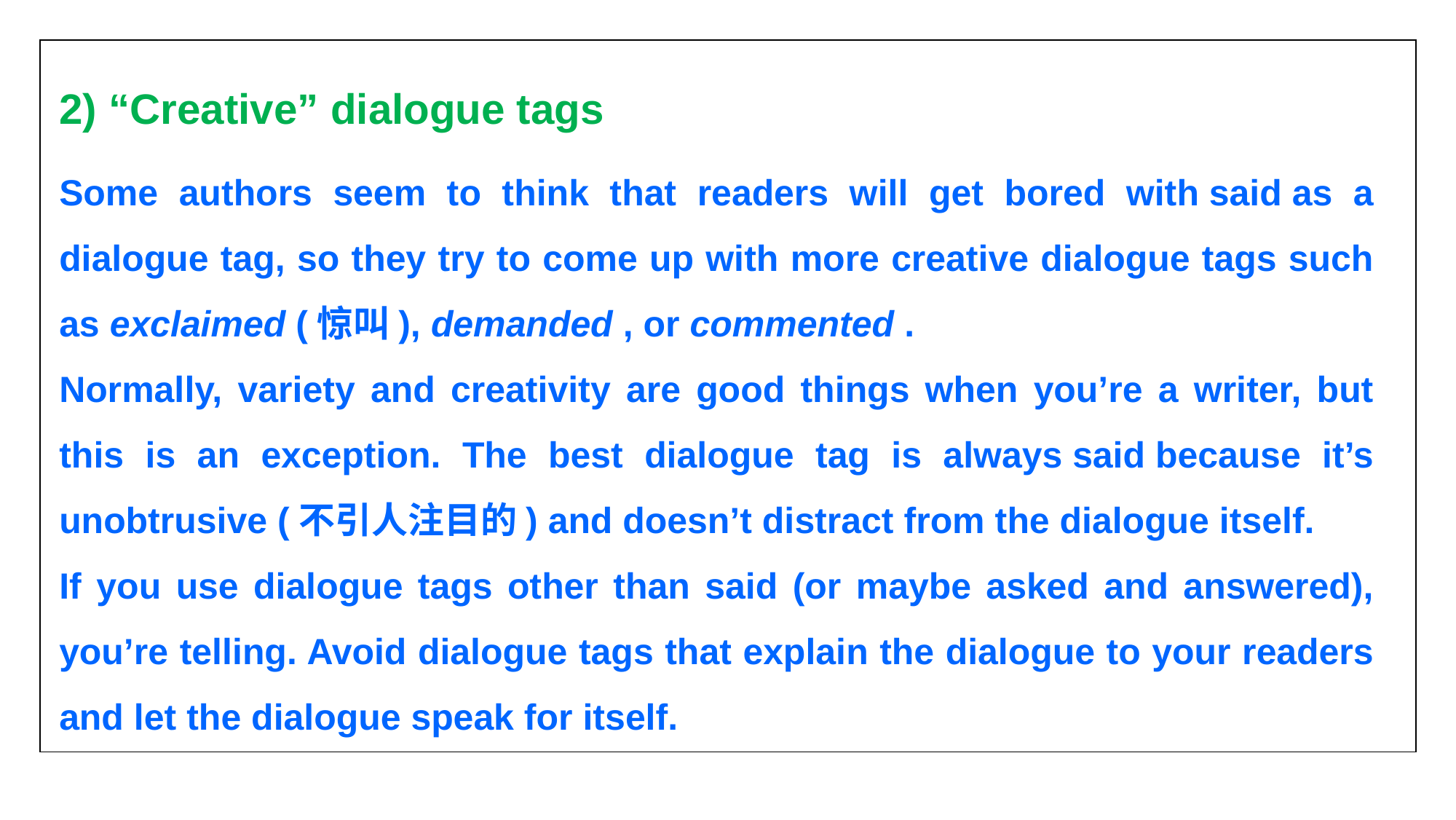

|  |
| --- |
2) “Creative” dialogue tags
Some authors seem to think that readers will get bored with said as a dialogue tag, so they try to come up with more creative dialogue tags such as exclaimed (惊叫), demanded , or commented .
Normally, variety and creativity are good things when you’re a writer, but this is an exception. The best dialogue tag is always said because it’s unobtrusive (不引人注目的) and doesn’t distract from the dialogue itself.
If you use dialogue tags other than said (or maybe asked and answered), you’re telling. Avoid dialogue tags that explain the dialogue to your readers and let the dialogue speak for itself.